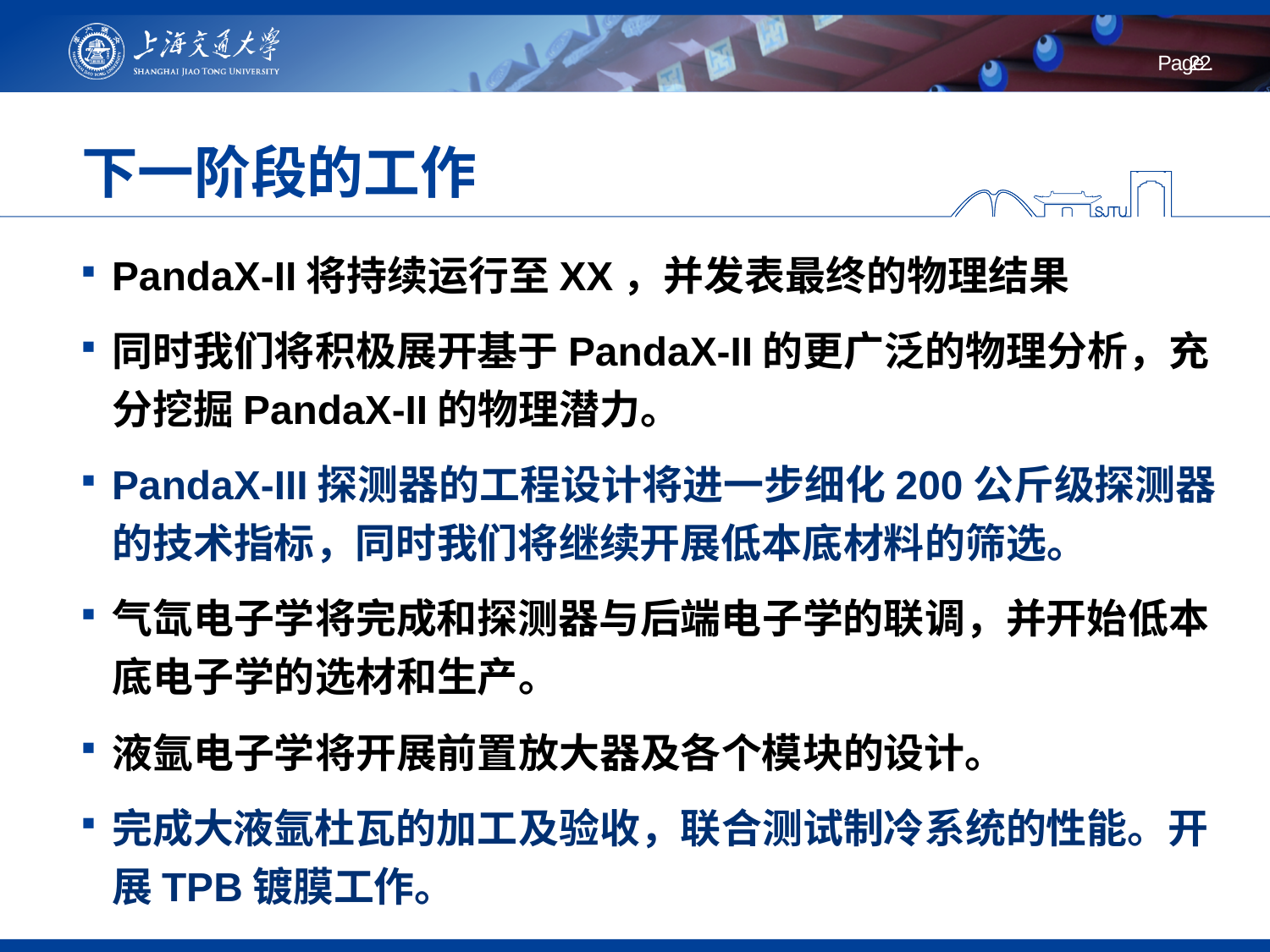

# 下一阶段的工作
PandaX-II将持续运行至XX，并发表最终的物理结果
同时我们将积极展开基于PandaX-II的更广泛的物理分析，充分挖掘PandaX-II的物理潜力。
PandaX-III探测器的工程设计将进一步细化200公斤级探测器的技术指标，同时我们将继续开展低本底材料的筛选。
气氙电子学将完成和探测器与后端电子学的联调，并开始低本底电子学的选材和生产。
液氩电子学将开展前置放大器及各个模块的设计。
完成大液氩杜瓦的加工及验收，联合测试制冷系统的性能。开展TPB镀膜工作。